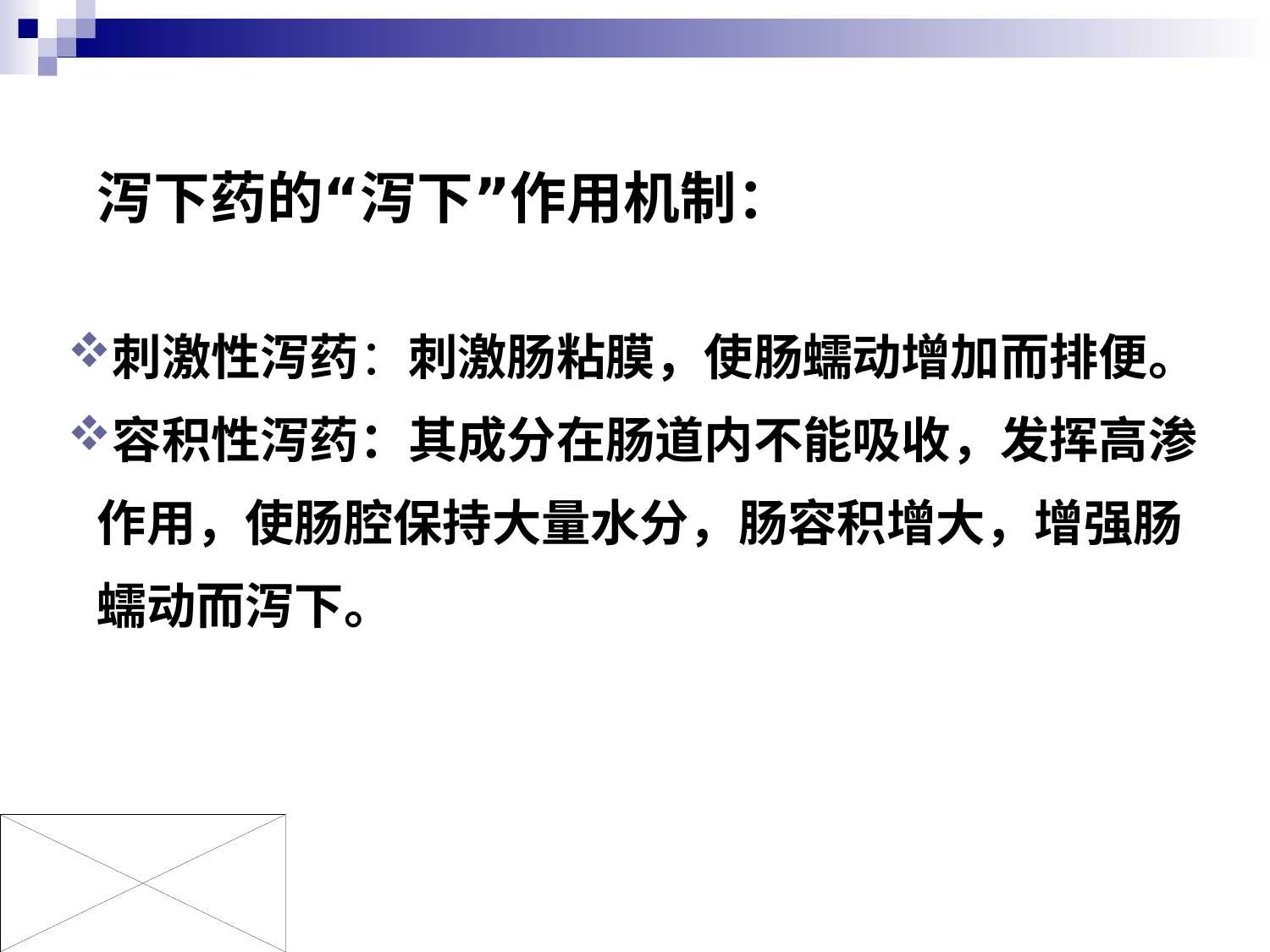

泻下药的“泻下”作用机制：
刺激性泻药：刺激肠粘膜，使肠蠕动增加而排便。
容积性泻药：其成分在肠道内不能吸收，发挥高渗作用，使肠腔保持大量水分，肠容积增大，增强肠蠕动而泻下。